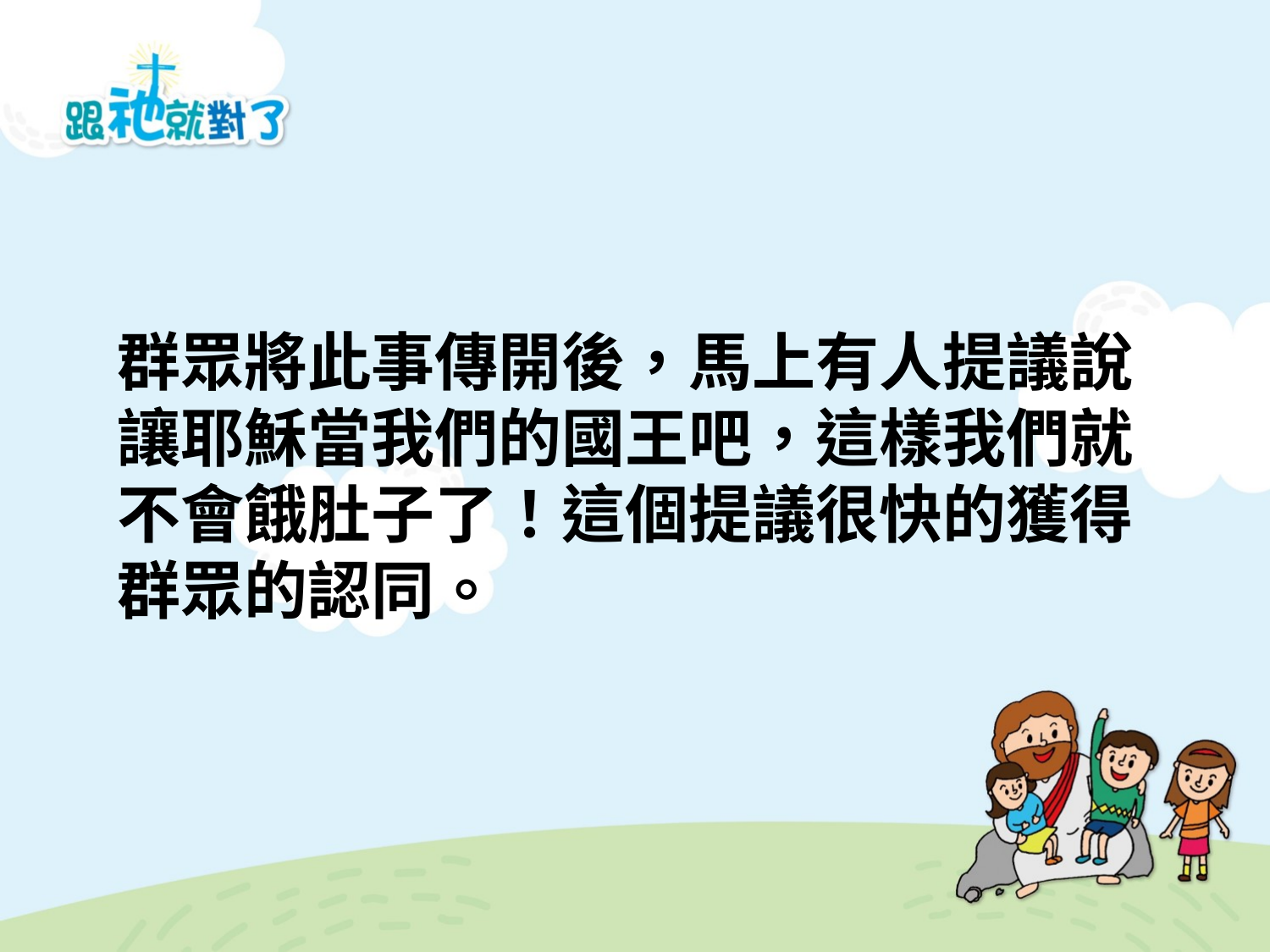

群眾將此事傳開後，馬上有人提議說讓耶穌當我們的國王吧，這樣我們就不會餓肚子了！這個提議很快的獲得群眾的認同。